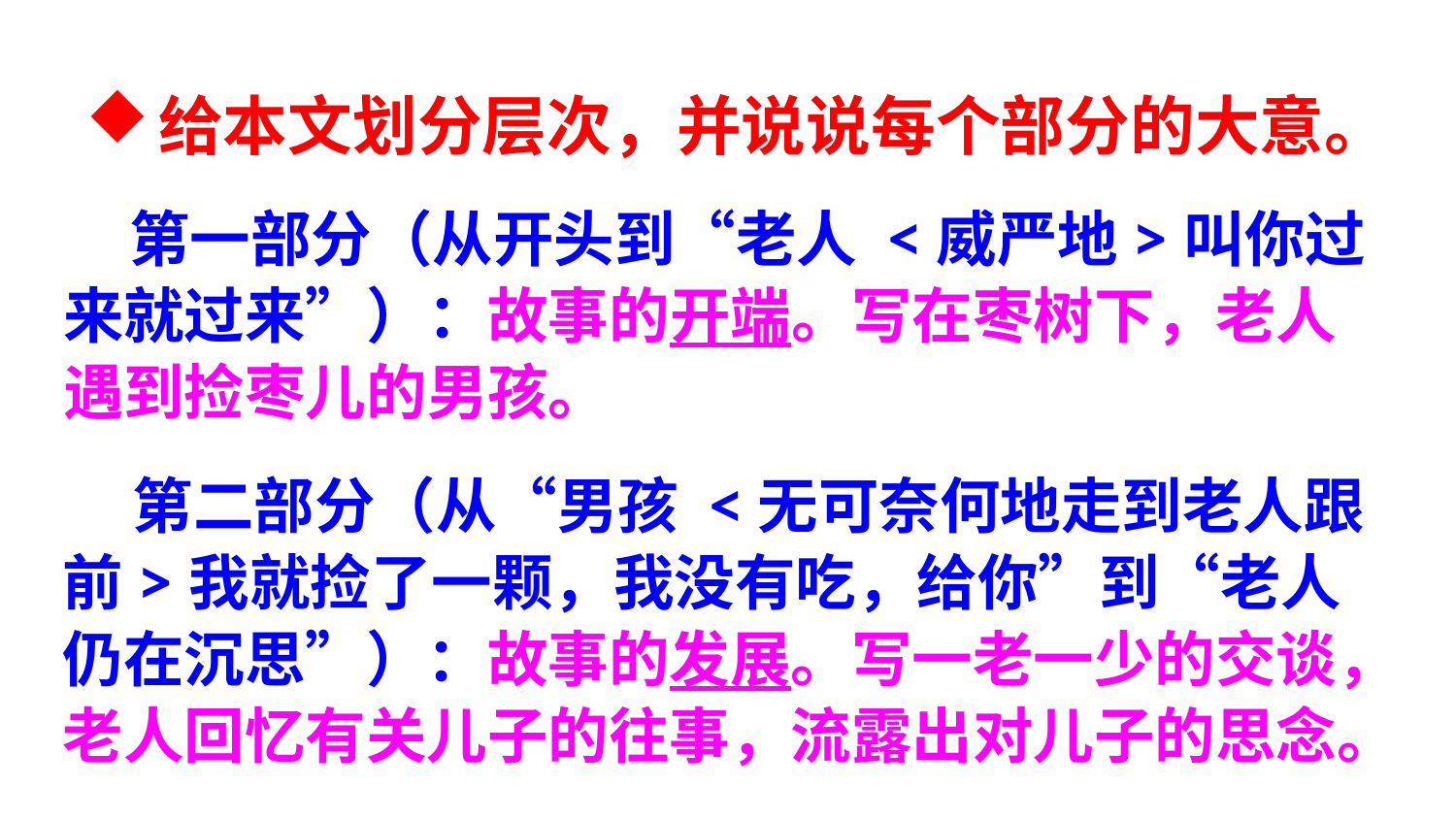

给本文划分层次，并说说每个部分的大意。
     第一部分（从开头到“老人 <威严地>叫你过来就过来”）：故事的开端。写在枣树下，老人遇到捡枣儿的男孩。
    第二部分（从“男孩 <无可奈何地走到老人跟前>我就捡了一颗，我没有吃，给你”到“老人仍在沉思”）：故事的发展。写一老一少的交谈，老人回忆有关儿子的往事，流露出对儿子的思念。